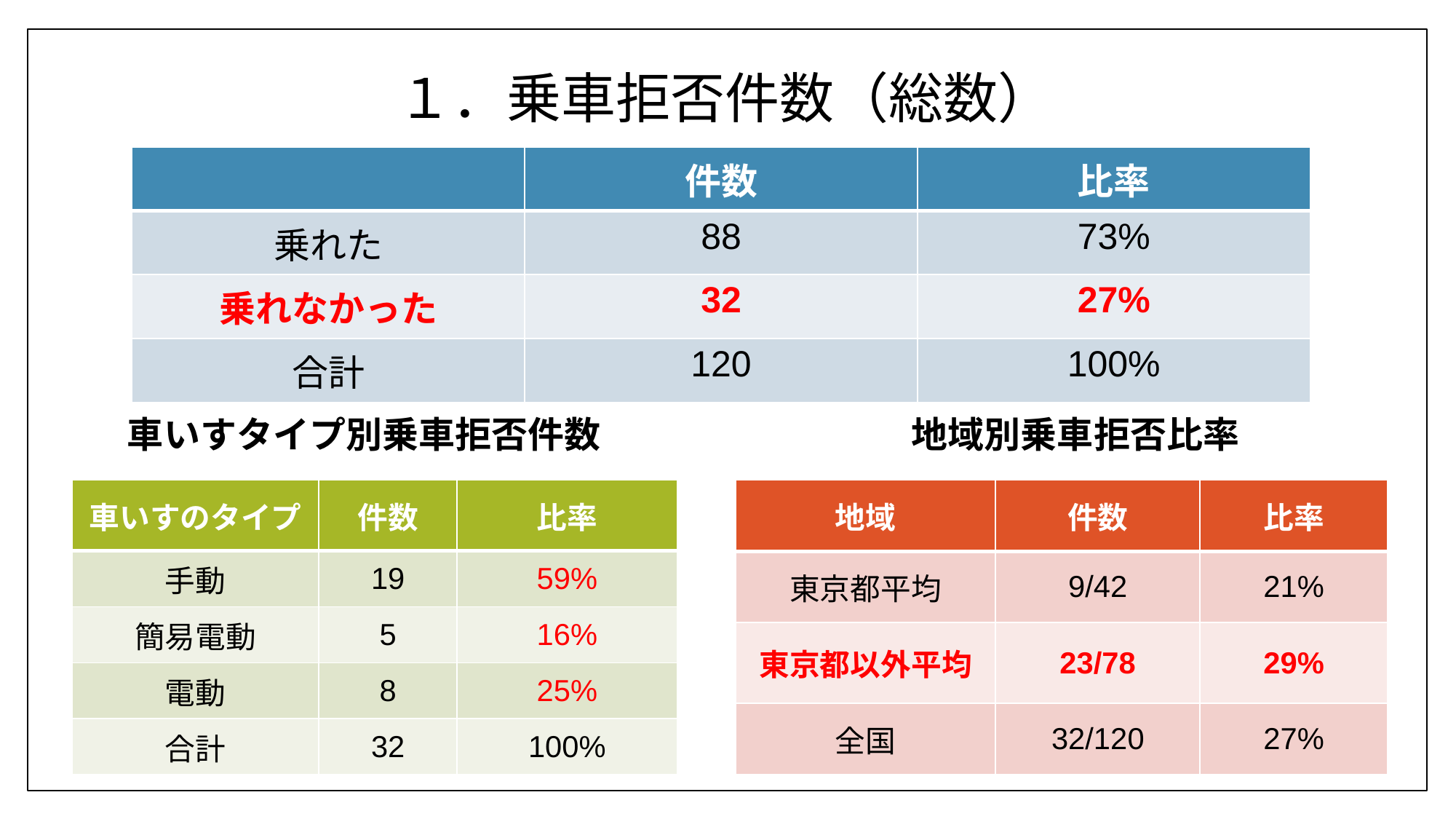

# １．乗車拒否件数（総数）
|  | 件数 | 比率 |
| --- | --- | --- |
| 乗れた | 88 | 73% |
| 乗れなかった | 32 | 27% |
| 合計 | 120 | 100% |
車いすタイプ別乗車拒否件数
　地域別乗車拒否比率
| 車いすのタイプ | 件数 | 比率 |
| --- | --- | --- |
| 手動 | 19 | 59% |
| 簡易電動 | 5 | 16% |
| 電動 | 8 | 25% |
| 合計 | 32 | 100% |
| 地域 | 件数 | 比率 |
| --- | --- | --- |
| 東京都平均 | 9/42 | 21% |
| 東京都以外平均 | 23/78 | 29% |
| 全国 | 32/120 | 27% |